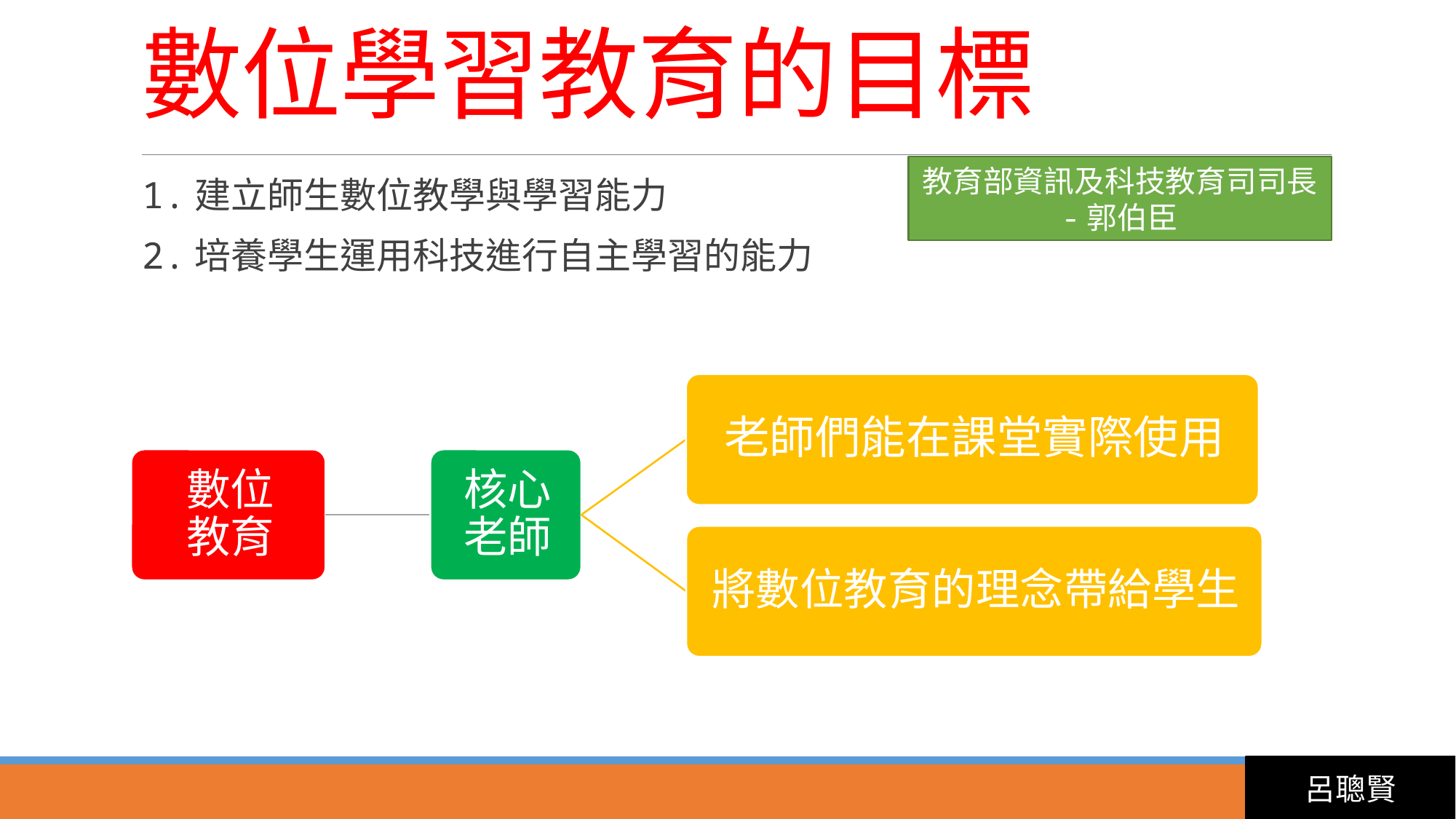

# 數位學習教育的目標
教育部資訊及科技教育司司長
-郭伯臣
1.建立師生數位教學與學習能力
2.培養學生運用科技進行自主學習的能力
數位
教育

核心
老師

老師們能在課堂實際使用

將數位教育的理念帶給學生